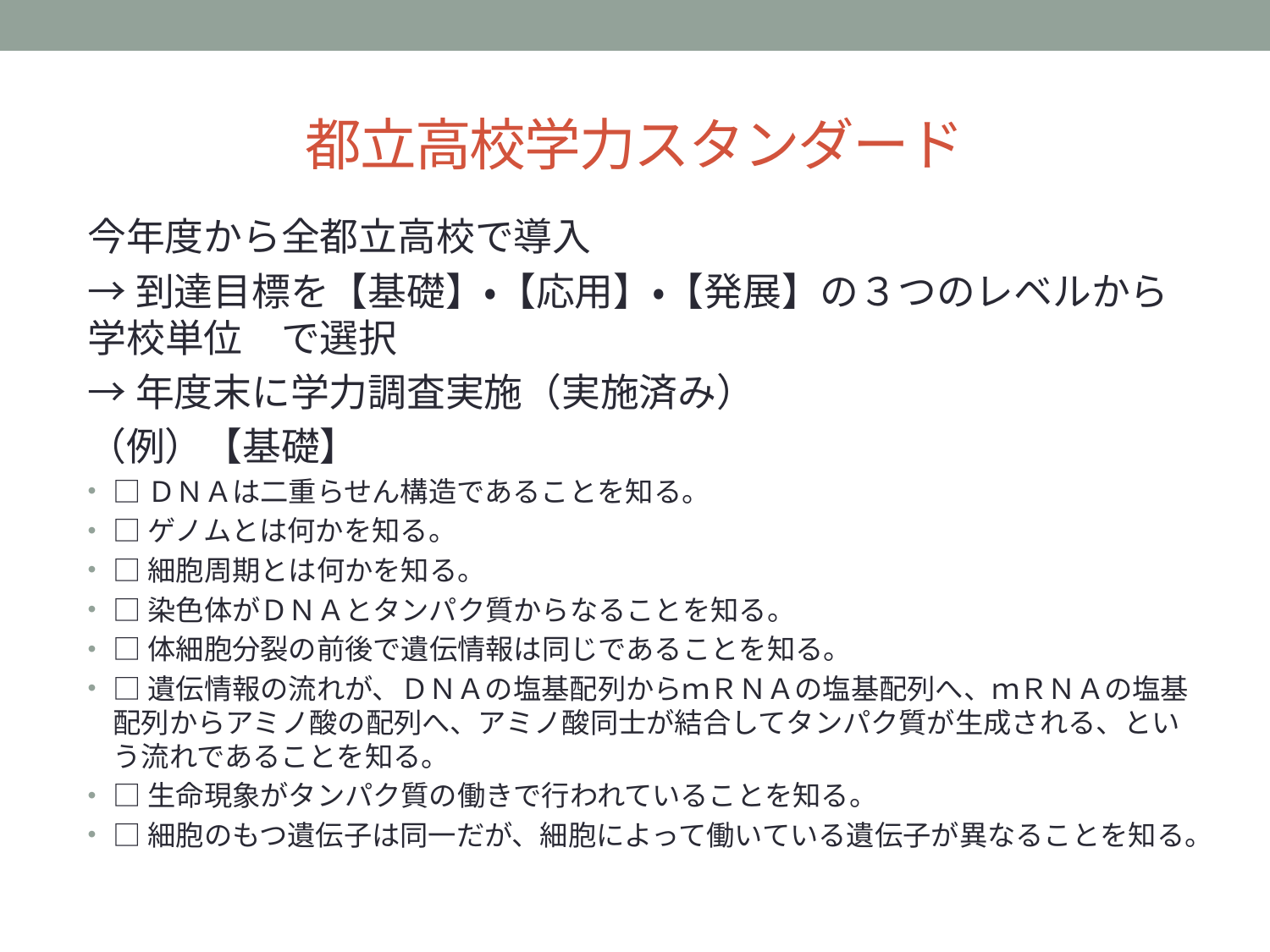

# 都立高校学力スタンダード
今年度から全都立高校で導入
→到達目標を【基礎】・【応用】・【発展】の３つのレベルから学校単位　で選択
→年度末に学力調査実施（実施済み）
（例）【基礎】
□ＤＮＡは二重らせん構造であることを知る。
□ゲノムとは何かを知る。
□細胞周期とは何かを知る。
□染色体がＤＮＡとタンパク質からなることを知る。
□体細胞分裂の前後で遺伝情報は同じであることを知る。
□遺伝情報の流れが、ＤＮＡの塩基配列からｍＲＮＡの塩基配列へ、ｍＲＮＡの塩基配列からアミノ酸の配列へ、アミノ酸同士が結合してタンパク質が生成される、という流れであることを知る。
□生命現象がタンパク質の働きで行われていることを知る。
□細胞のもつ遺伝子は同一だが、細胞によって働いている遺伝子が異なることを知る。